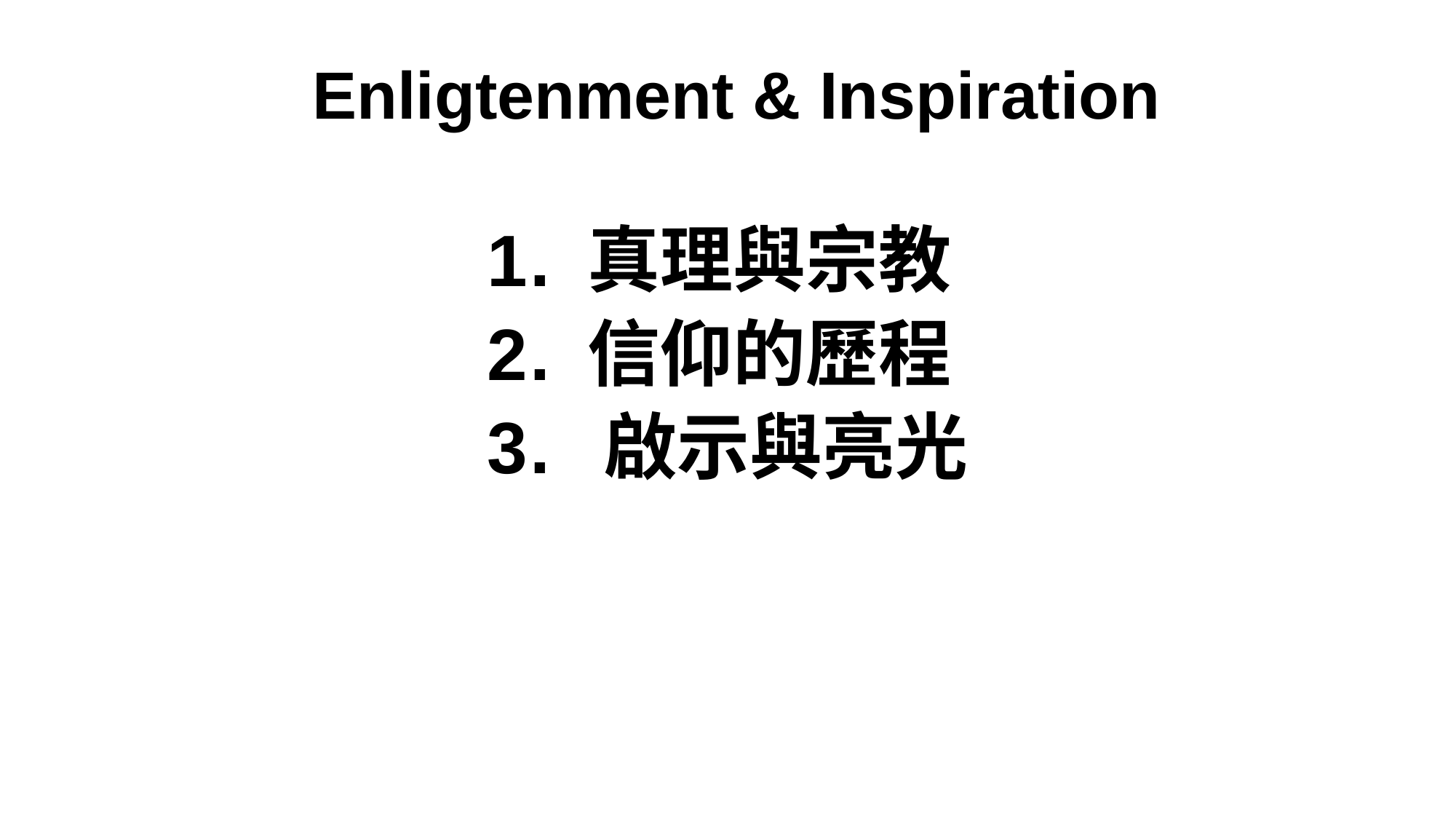

# Enligtenment & Inspiration
 真理與宗教
 信仰的歷程
  啟示與亮光